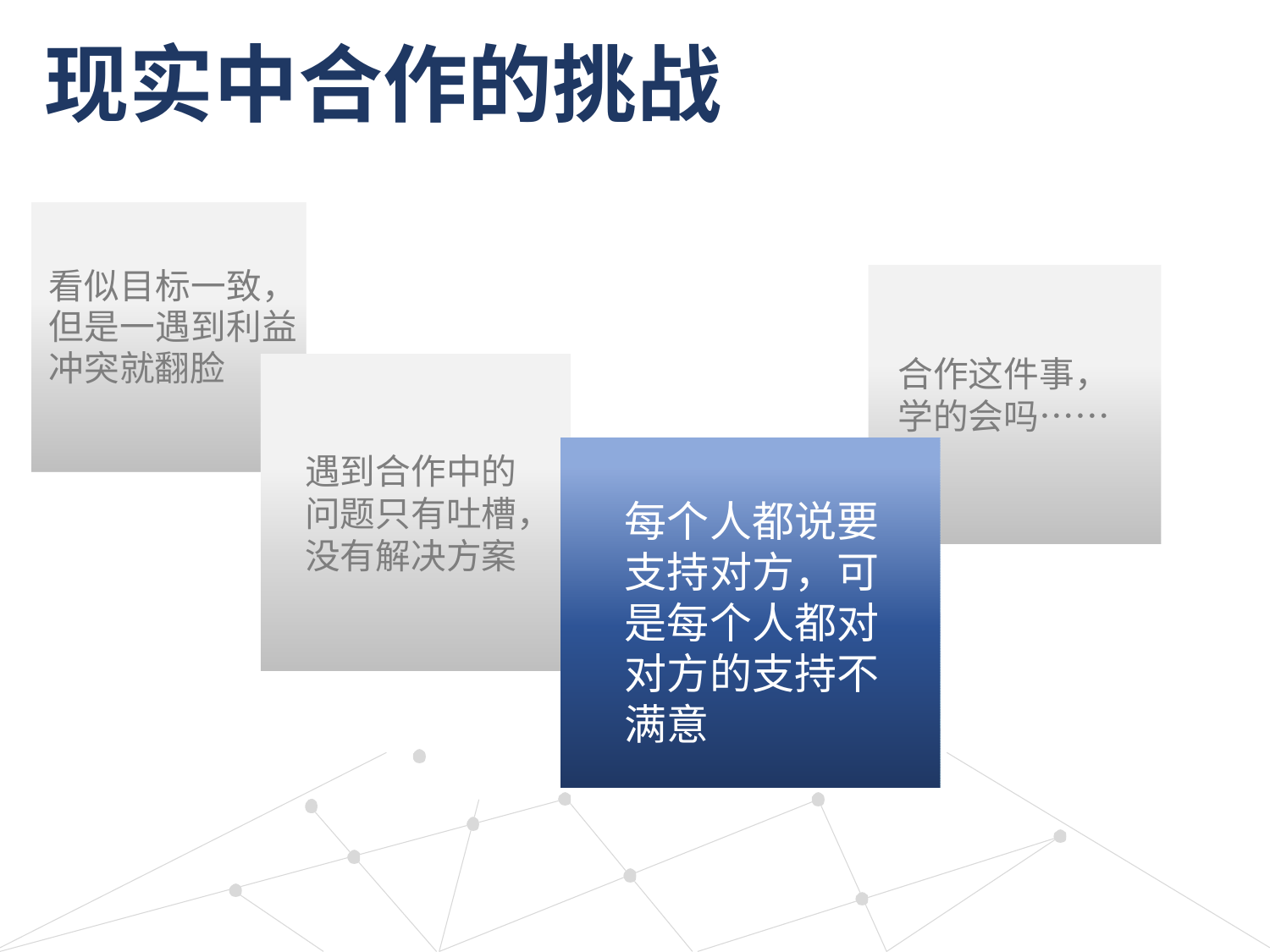

# 现实中合作的挑战

看似目标一致， 但是一遇到利益 冲突就翻脸

合作这件事， 学的会吗……

遇到合作中的 问题只有吐槽， 没有解决方案
每个人都说要 支持对方，可 是每个人都对 对方的支持不 满意